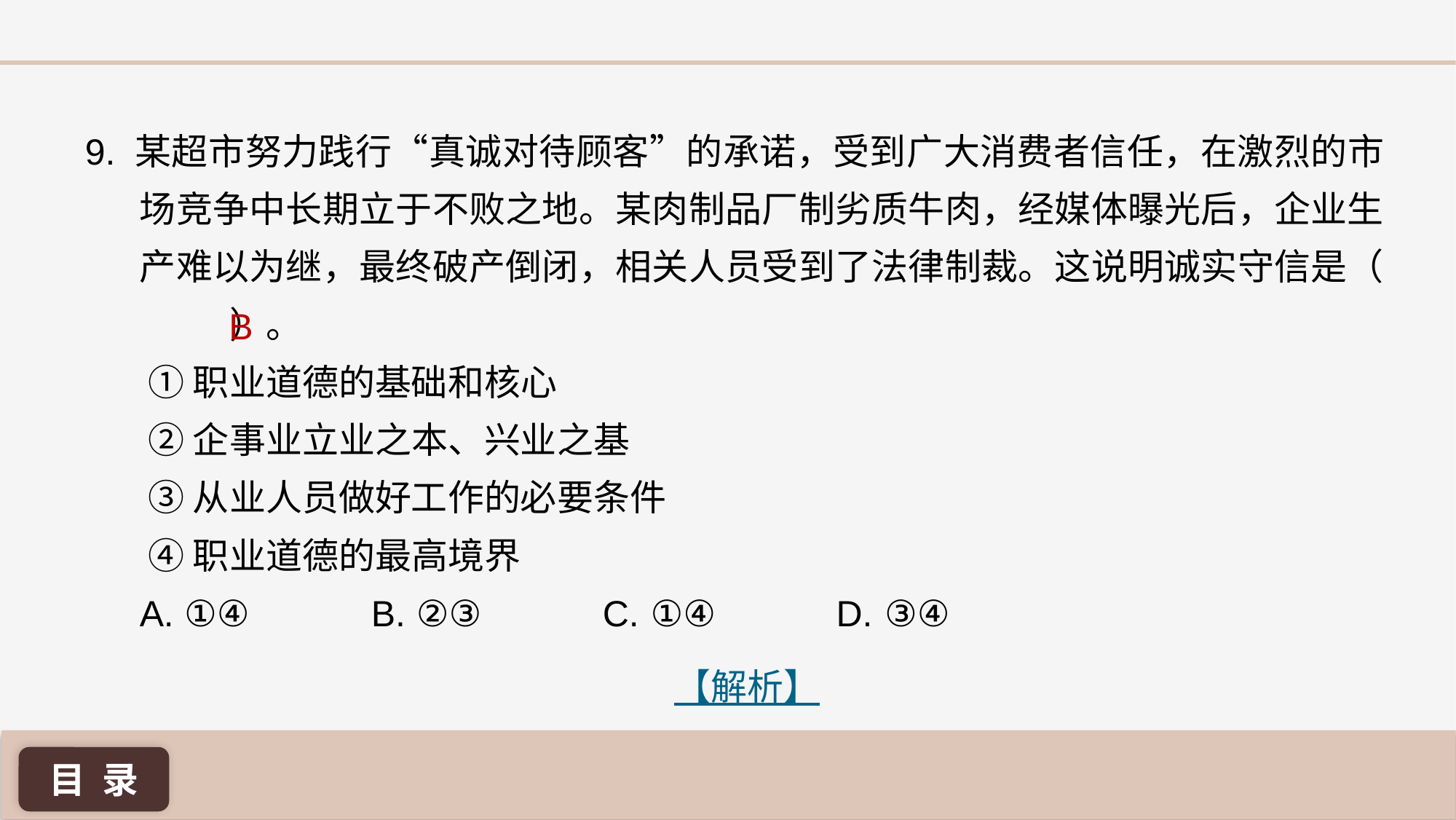

9. 某超市努力践行“真诚对待顾客”的承诺，受到广大消费者信任，在激烈的市场竞争中长期立于不败之地。某肉制品厂制劣质牛肉，经媒体曝光后，企业生产难以为继，最终破产倒闭，相关人员受到了法律制裁。这说明诚实守信是（            ）。
	 ①职业道德的基础和核心
	 ②企事业立业之本、兴业之基
	 ③从业人员做好工作的必要条件
	 ④职业道德的最高境界
A. ①④            B. ②③            C. ①④            D. ③④
B
【解析】